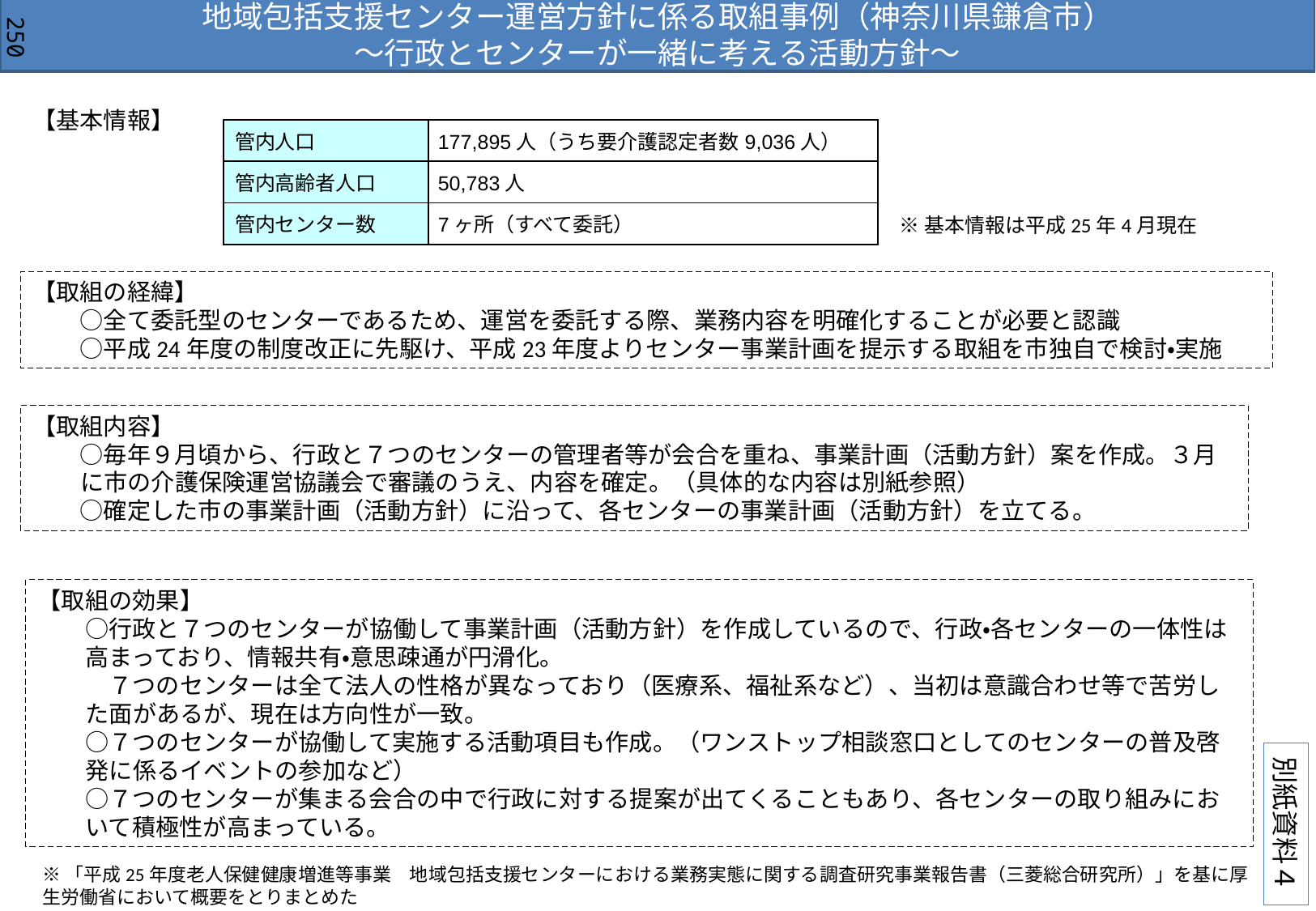

# 地域包括支援センター運営方針に係る取組事例（神奈川県鎌倉市） ～行政とセンターが一緒に考える活動方針～
250
【基本情報】
| 管内人口 | 177,895人（うち要介護認定者数9,036人） |
| --- | --- |
| 管内高齢者人口 | 50,783人 |
| 管内センター数 | 7ヶ所（すべて委託） |
※基本情報は平成25年4月現在
【取組の経緯】
　　○全て委託型のセンターであるため、運営を委託する際、業務内容を明確化することが必要と認識
　　○平成24年度の制度改正に先駆け、平成23年度よりセンター事業計画を提示する取組を市独自で検討・実施
【取組内容】
　　○毎年９月頃から、行政と７つのセンターの管理者等が会合を重ね、事業計画（活動方針）案を作成。３月に市の介護保険運営協議会で審議のうえ、内容を確定。（具体的な内容は別紙参照）
　　○確定した市の事業計画（活動方針）に沿って、各センターの事業計画（活動方針）を立てる。
【取組の効果】
　　○行政と７つのセンターが協働して事業計画（活動方針）を作成しているので、行政・各センターの一体性は高まっており、情報共有・意思疎通が円滑化。
　　　７つのセンターは全て法人の性格が異なっており（医療系、福祉系など）、当初は意識合わせ等で苦労した面があるが、現在は方向性が一致。
　　○７つのセンターが協働して実施する活動項目も作成。（ワンストップ相談窓口としてのセンターの普及啓発に係るイベントの参加など）
　　○７つのセンターが集まる会合の中で行政に対する提案が出てくることもあり、各センターの取り組みにおいて積極性が高まっている。
別紙資料４
※「平成25年度老人保健健康増進等事業　地域包括支援センターにおける業務実態に関する調査研究事業報告書（三菱総合研究所）」を基に厚生労働省において概要をとりまとめた